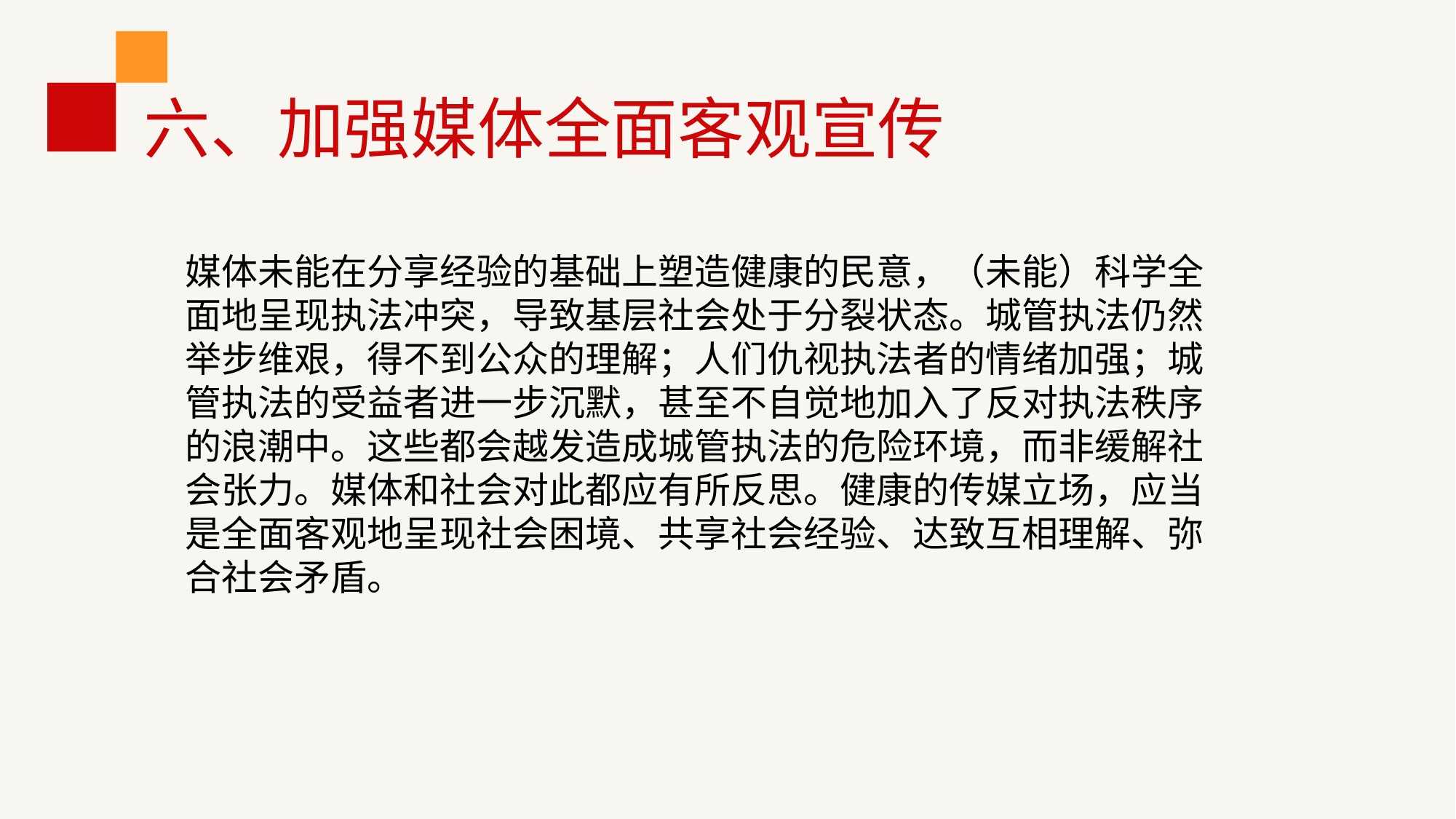

六、加强媒体全面客观宣传

媒体未能在分享经验的基础上塑造健康的民意，（未能）科学全面地呈现执法冲突，导致基层社会处于分裂状态。城管执法仍然举步维艰，得不到公众的理解；人们仇视执法者的情绪加强；城管执法的受益者进一步沉默，甚至不自觉地加入了反对执法秩序的浪潮中。这些都会越发造成城管执法的危险环境，而非缓解社会张力。媒体和社会对此都应有所反思。健康的传媒立场，应当是全面客观地呈现社会困境、共享社会经验、达致互相理解、弥合社会矛盾。